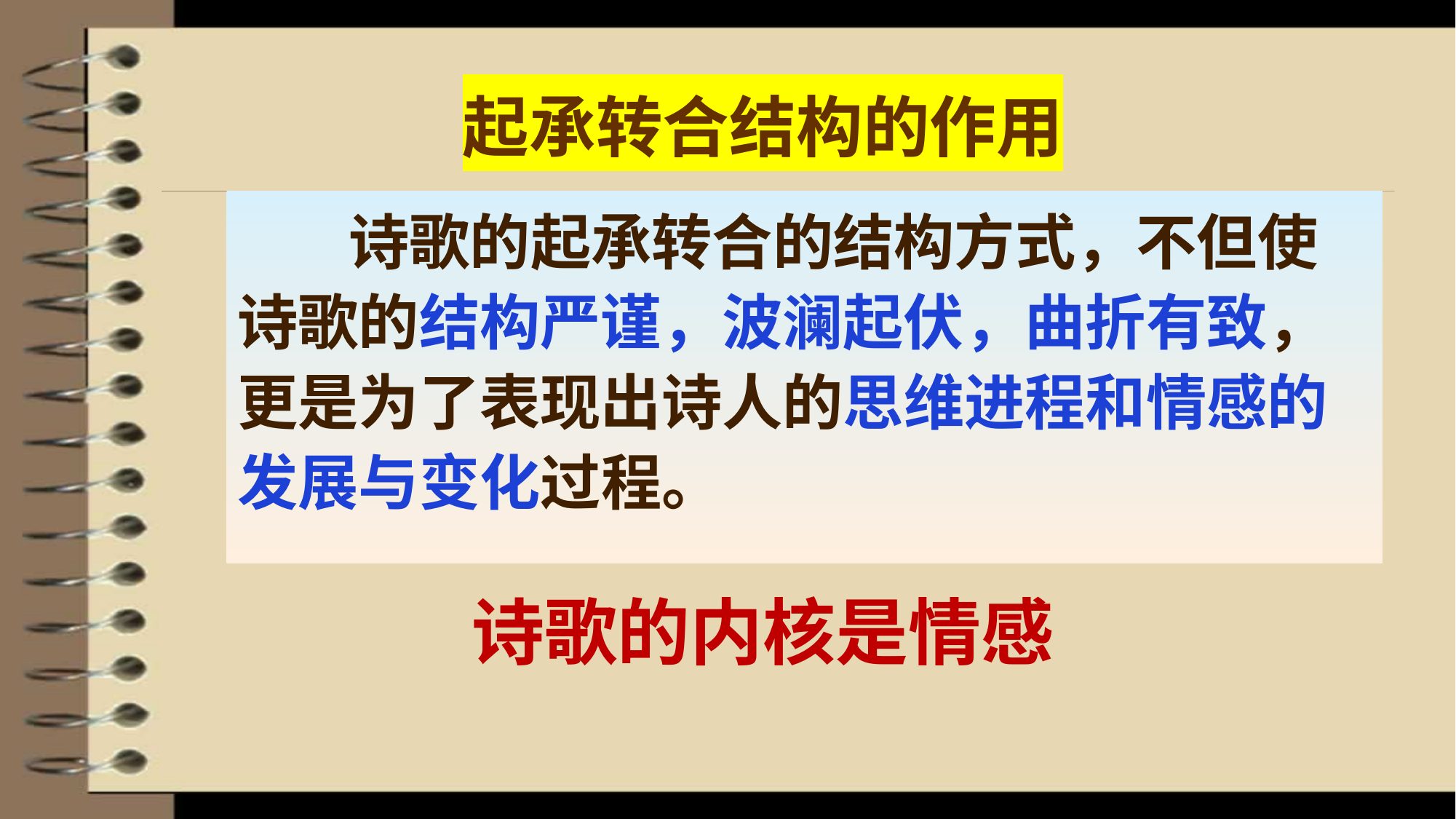

# 起承转合结构的作用
       诗歌的起承转合的结构方式，不但使诗歌的结构严谨，波澜起伏，曲折有致，更是为了表现出诗人的思维进程和情感的发展与变化过程。
诗歌的内核是情感